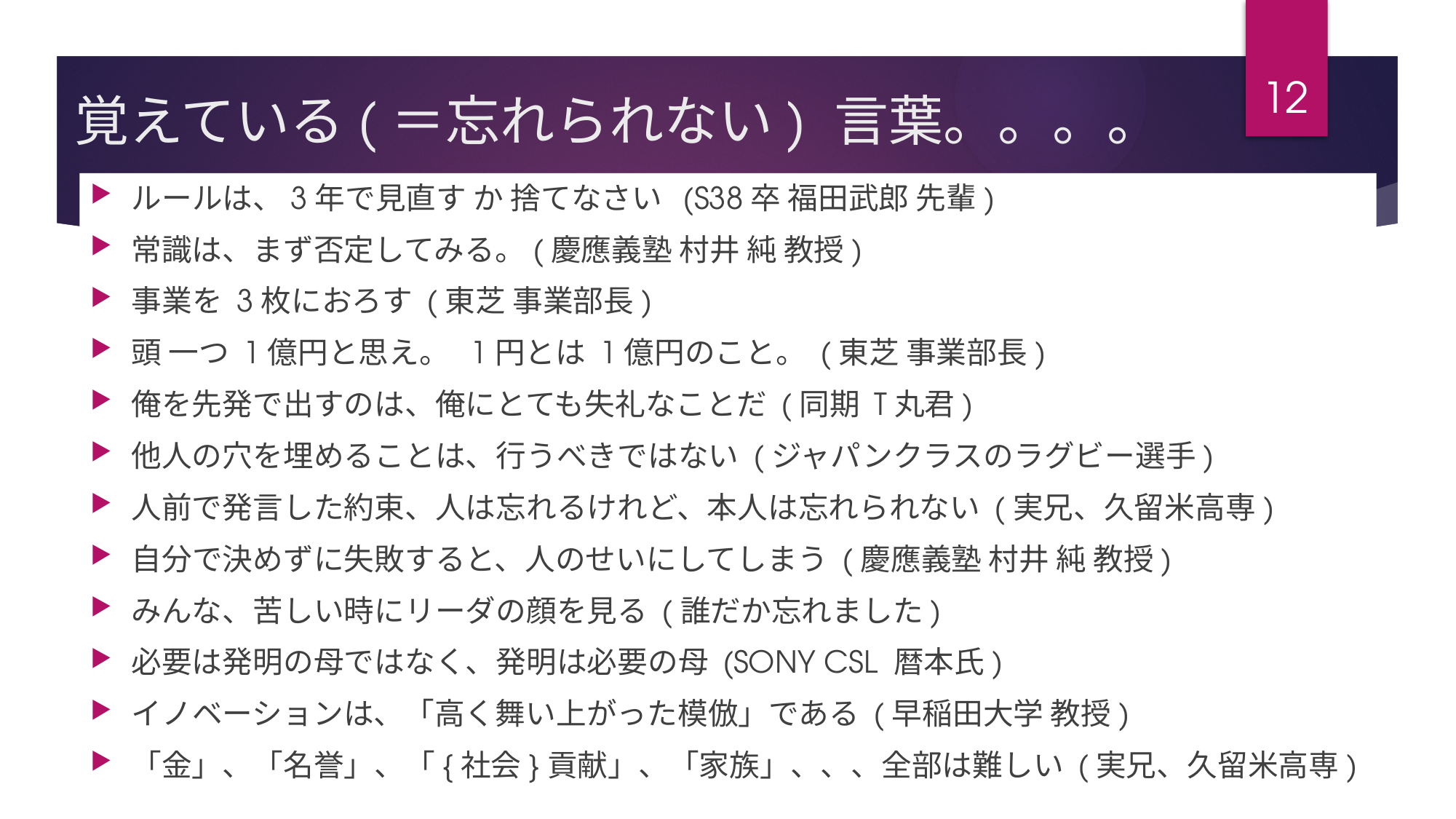

12
# 覚えている(＝忘れられない) 言葉。。。。
ルールは、3年で見直す か 捨てなさい  (S38卒 福田武郎 先輩)
常識は、まず否定してみる。(慶應義塾 村井 純 教授)
事業を 3枚におろす (東芝 事業部長)
頭 一つ 1億円と思え。  1円とは 1億円のこと。 (東芝 事業部長)
俺を先発で出すのは、俺にとても失礼なことだ (同期 T丸君)
他人の穴を埋めることは、行うべきではない (ジャパンクラスのラグビー選手)
人前で発言した約束、人は忘れるけれど、本人は忘れられない (実兄、久留米高専)
自分で決めずに失敗すると、人のせいにしてしまう (慶應義塾 村井 純 教授)
みんな、苦しい時にリーダの顔を見る (誰だか忘れました)
必要は発明の母ではなく、発明は必要の母 (SONY CSL 暦本氏)
イノベーションは、「高く舞い上がった模倣」である (早稲田大学 教授)
「金」、「名誉」、「{社会}貢献」、「家族」、、、全部は難しい (実兄、久留米高専)